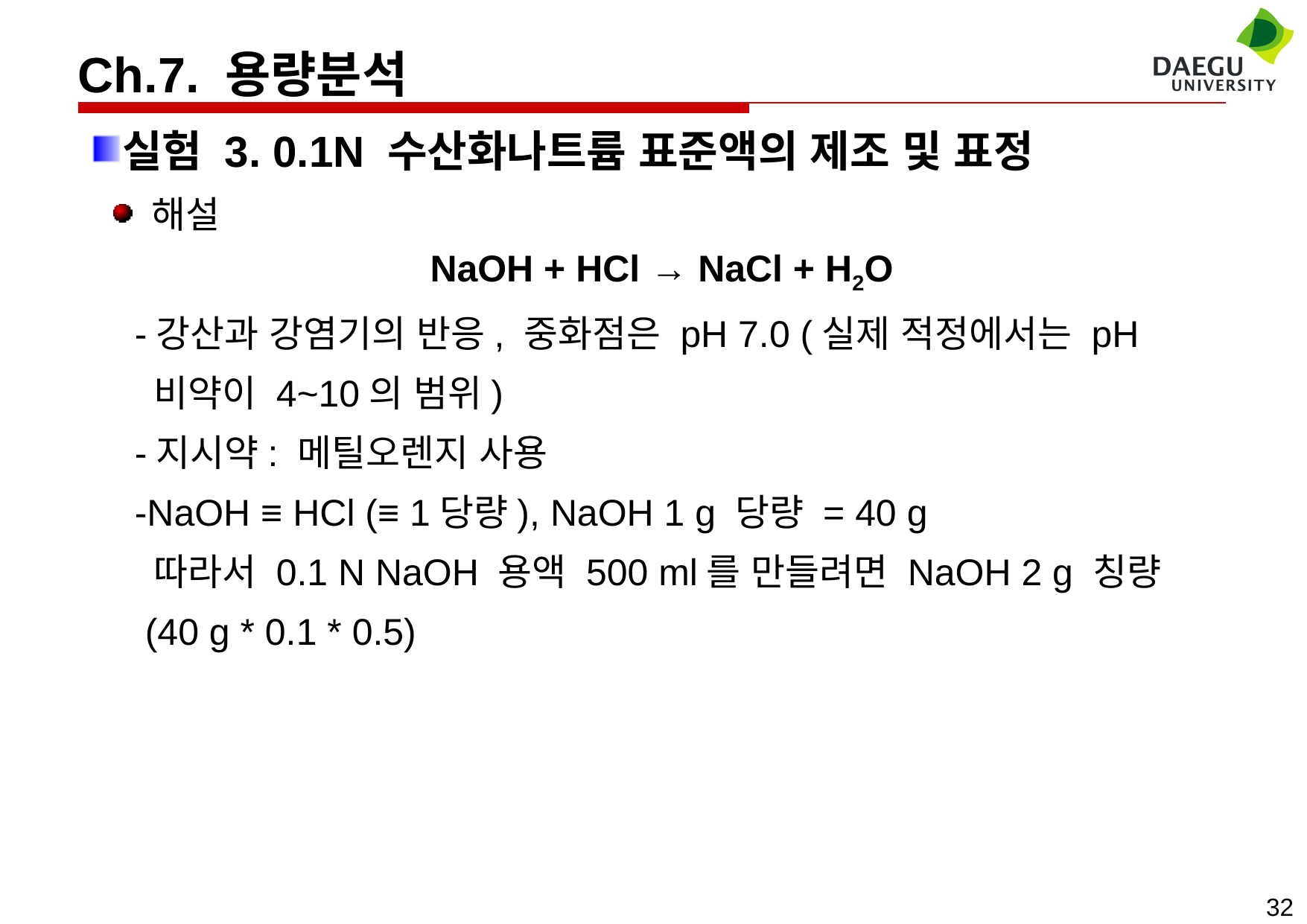

Ch.7. 용량분석
실험 3. 0.1N 수산화나트륨 표준액의 제조 및 표정
 해설
NaOH + HCl → NaCl + H2O
  -강산과 강염기의 반응, 중화점은 pH 7.0 (실제 적정에서는 pH
   비약이 4~10의 범위)
  -지시약: 메틸오렌지 사용
  -NaOH ≡ HCl (≡ 1당량), NaOH 1 g 당량 = 40 g
   따라서 0.1 N NaOH 용액 500 ml를 만들려면 NaOH 2 g 칭량
   (40 g * 0.1 * 0.5)
32